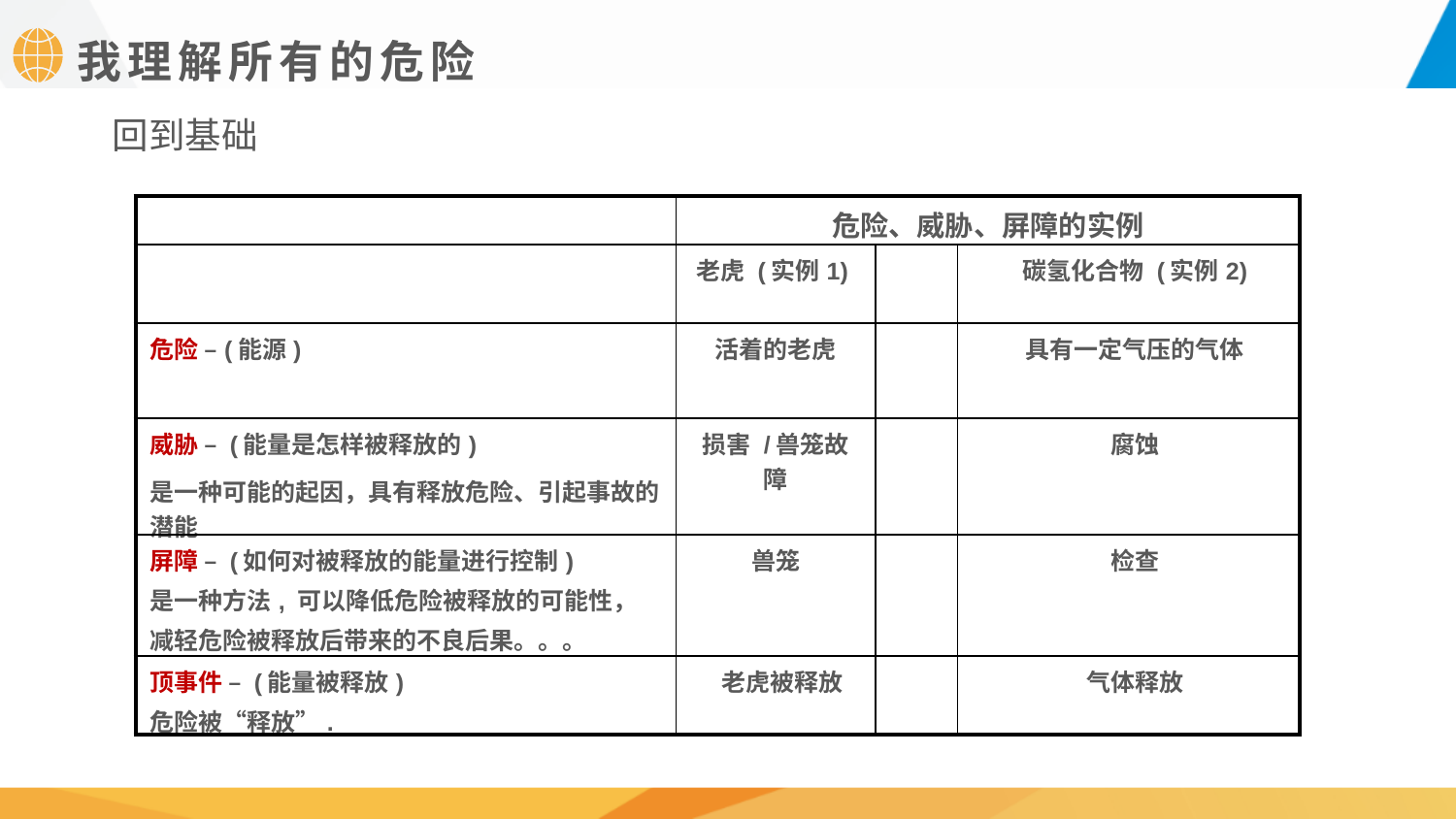

我理解所有的危险

回到基础
|  | 危险、威胁、屏障的实例 |  |  |
| --- | --- | --- | --- |
|  | 老虎 (实例1) |  | 碳氢化合物 (实例2) |
| 危险 –(能源) | 活着的老虎 |  | 具有一定气压的气体 |
| 威胁 – (能量是怎样被释放的) 是一种可能的起因，具有释放危险、引起事故的潜能 | 损害 /兽笼故障 |  | 腐蚀 |
| 屏障 – (如何对被释放的能量进行控制) 是一种方法, 可以降低危险被释放的可能性， 减轻危险被释放后带来的不良后果。。。 | 兽笼 |  | 检查 |
| 顶事件 – (能量被释放) 危险被“释放”. | 老虎被释放 |  | 气体释放 |